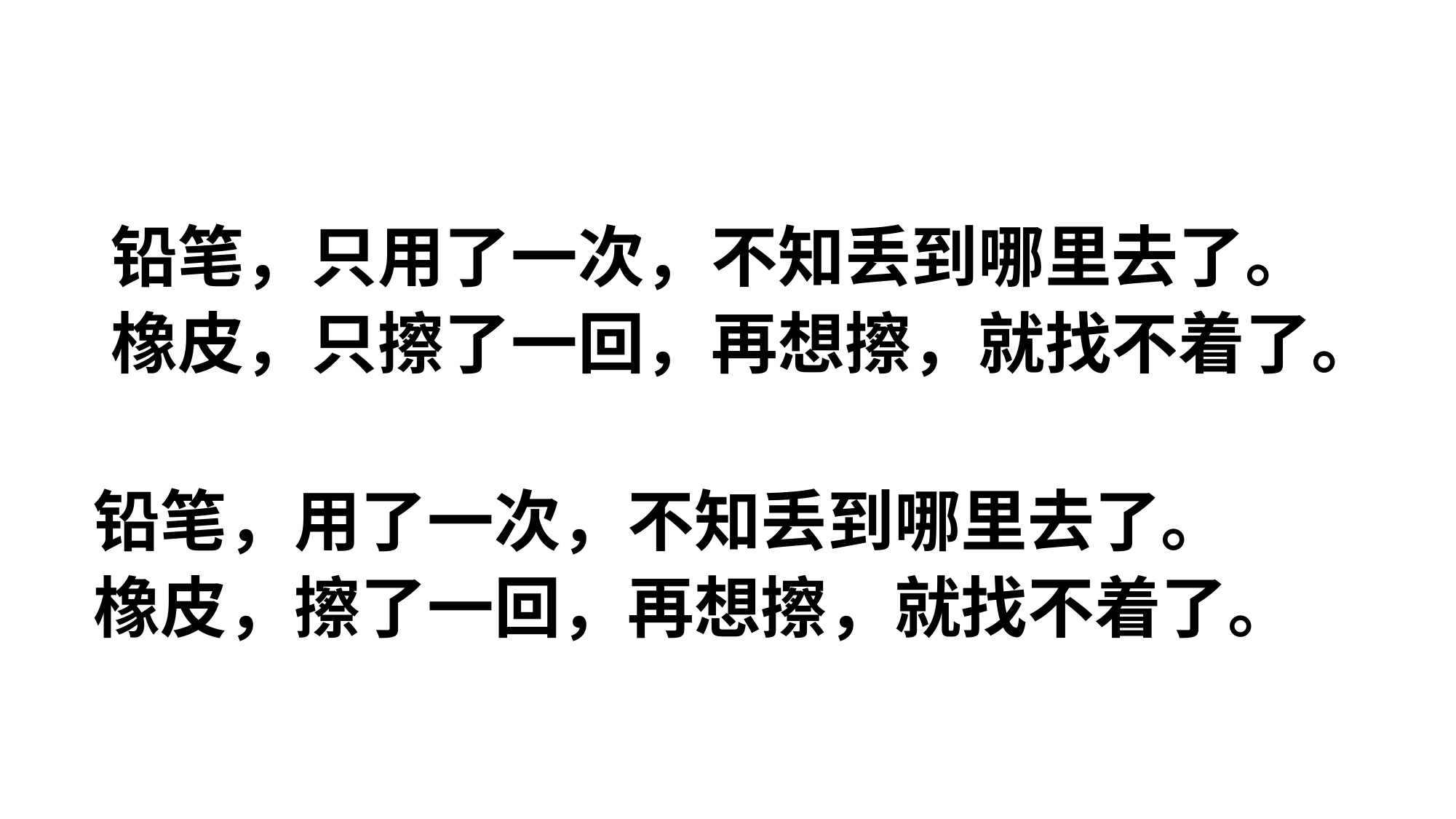

#
铅笔，只用了一次，不知丢到哪里去了。
橡皮，只擦了一回，再想擦，就找不着了。

铅笔，用了一次，不知丢到哪里去了。
橡皮，擦了一回，再想擦，就找不着了。